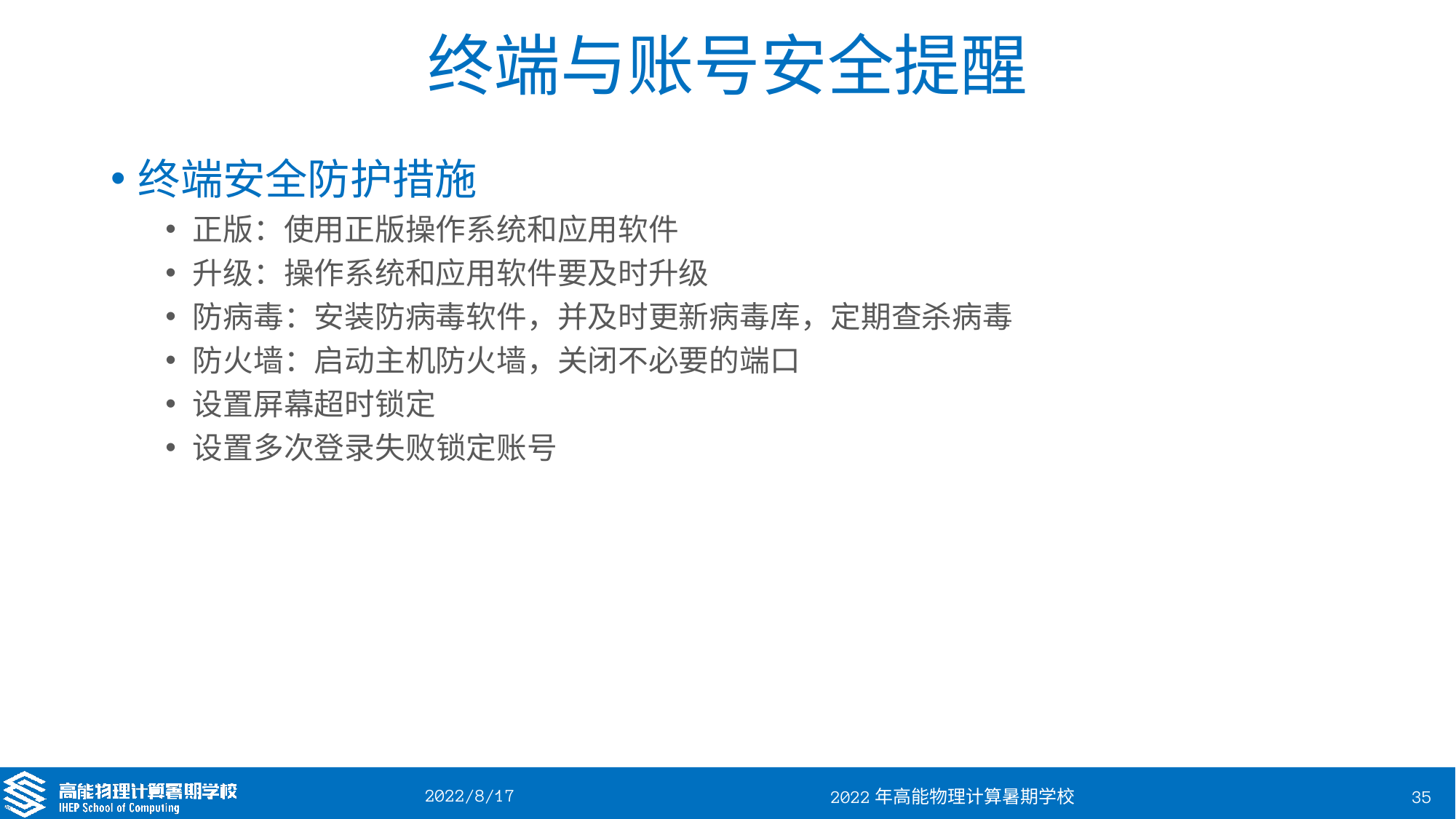

# 终端与账号安全提醒
终端安全防护措施
正版：使用正版操作系统和应用软件
升级：操作系统和应用软件要及时升级
防病毒：安装防病毒软件，并及时更新病毒库，定期查杀病毒
防火墙：启动主机防火墙，关闭不必要的端口
设置屏幕超时锁定
设置多次登录失败锁定账号
2022/8/17
2022年高能物理计算暑期学校
35